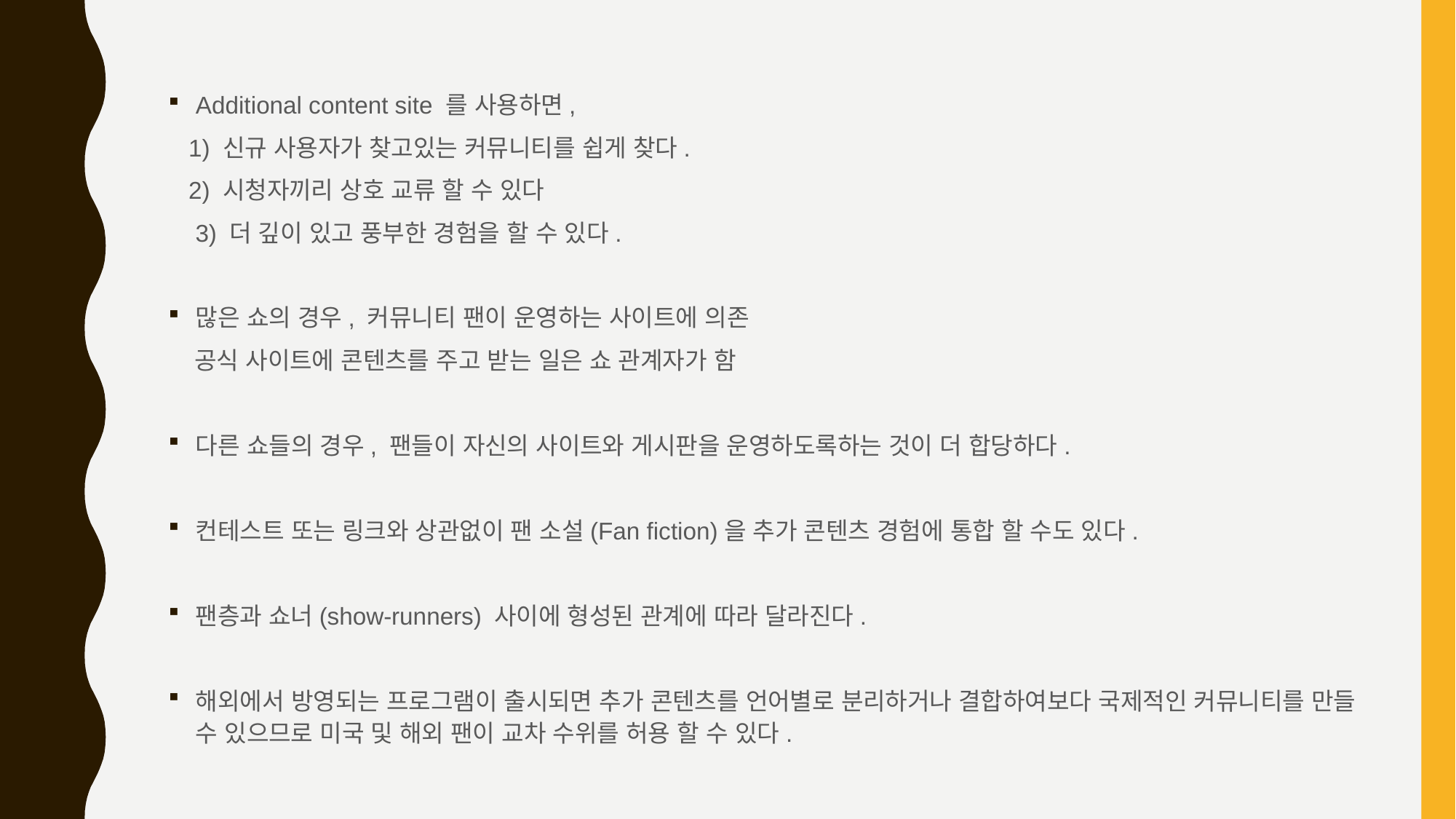

Additional content site 를 사용하면,
   1) 신규 사용자가 찾고있는 커뮤니티를 쉽게 찾다.
   2) 시청자끼리 상호 교류 할 수 있다
    3) 더 깊이 있고 풍부한 경험을 할 수 있다.

많은 쇼의 경우, 커뮤니티 팬이 운영하는 사이트에 의존
   공식 사이트에 콘텐츠를 주고 받는 일은 쇼 관계자가 함

다른 쇼들의 경우, 팬들이 자신의 사이트와 게시판을 운영하도록하는 것이 더 합당하다.

컨테스트 또는 링크와 상관없이 팬 소설(Fan fiction)을 추가 콘텐츠 경험에 통합 할 수도 있다.

팬층과 쇼너(show-runners) 사이에 형성된 관계에 따라 달라진다.

해외에서 방영되는 프로그램이 출시되면 추가 콘텐츠를 언어별로 분리하거나 결합하여보다 국제적인 커뮤니티를 만들 수 있으므로 미국 및 해외 팬이 교차 수위를 허용 할 수 있다.